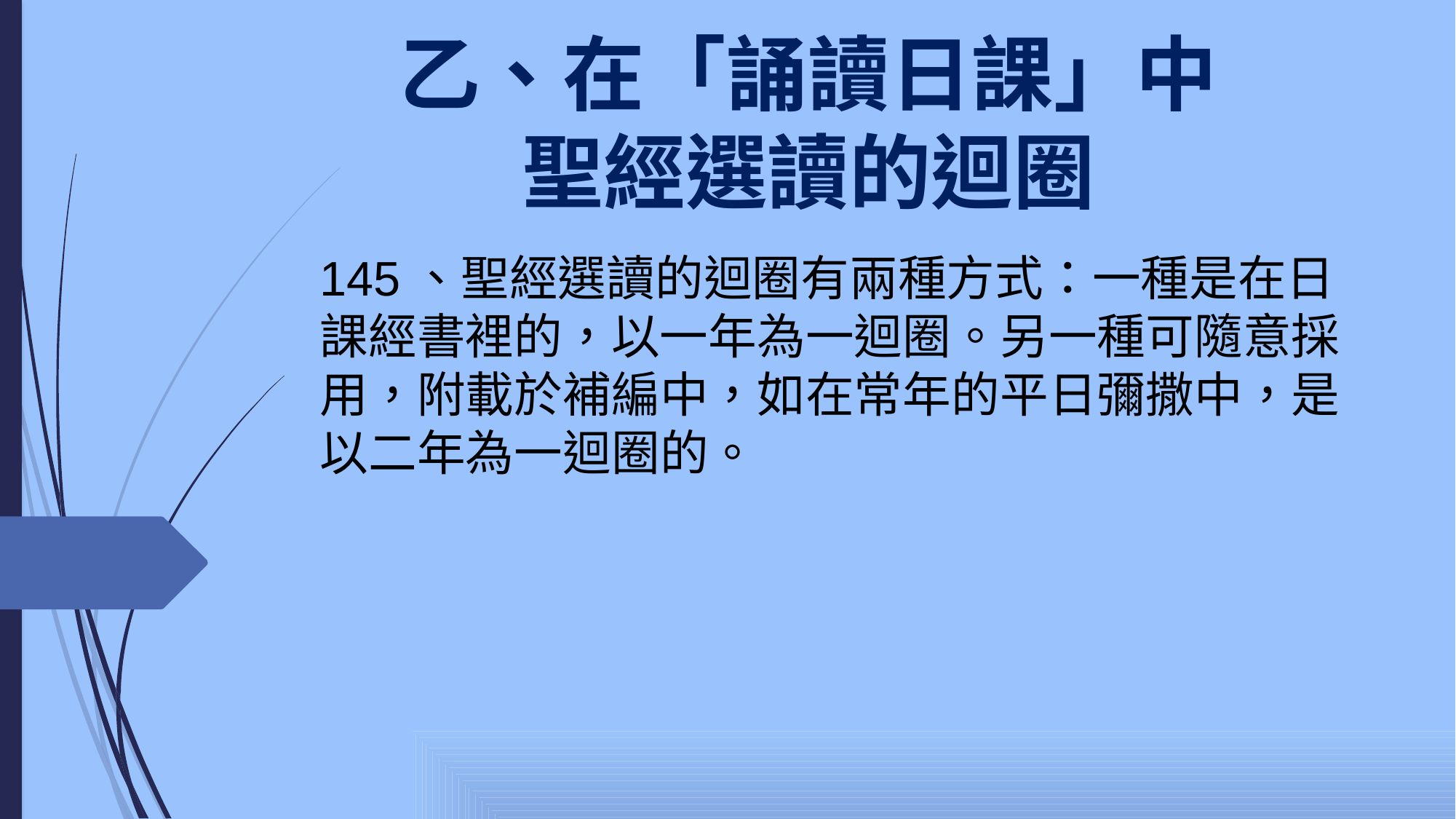

# 乙、在「誦讀日課」中 聖經選讀的迴圈
145、聖經選讀的迴圈有兩種方式：一種是在日課經書裡的，以一年為一迴圈。另一種可隨意採用，附載於補編中，如在常年的平日彌撒中，是以二年為一迴圈的。